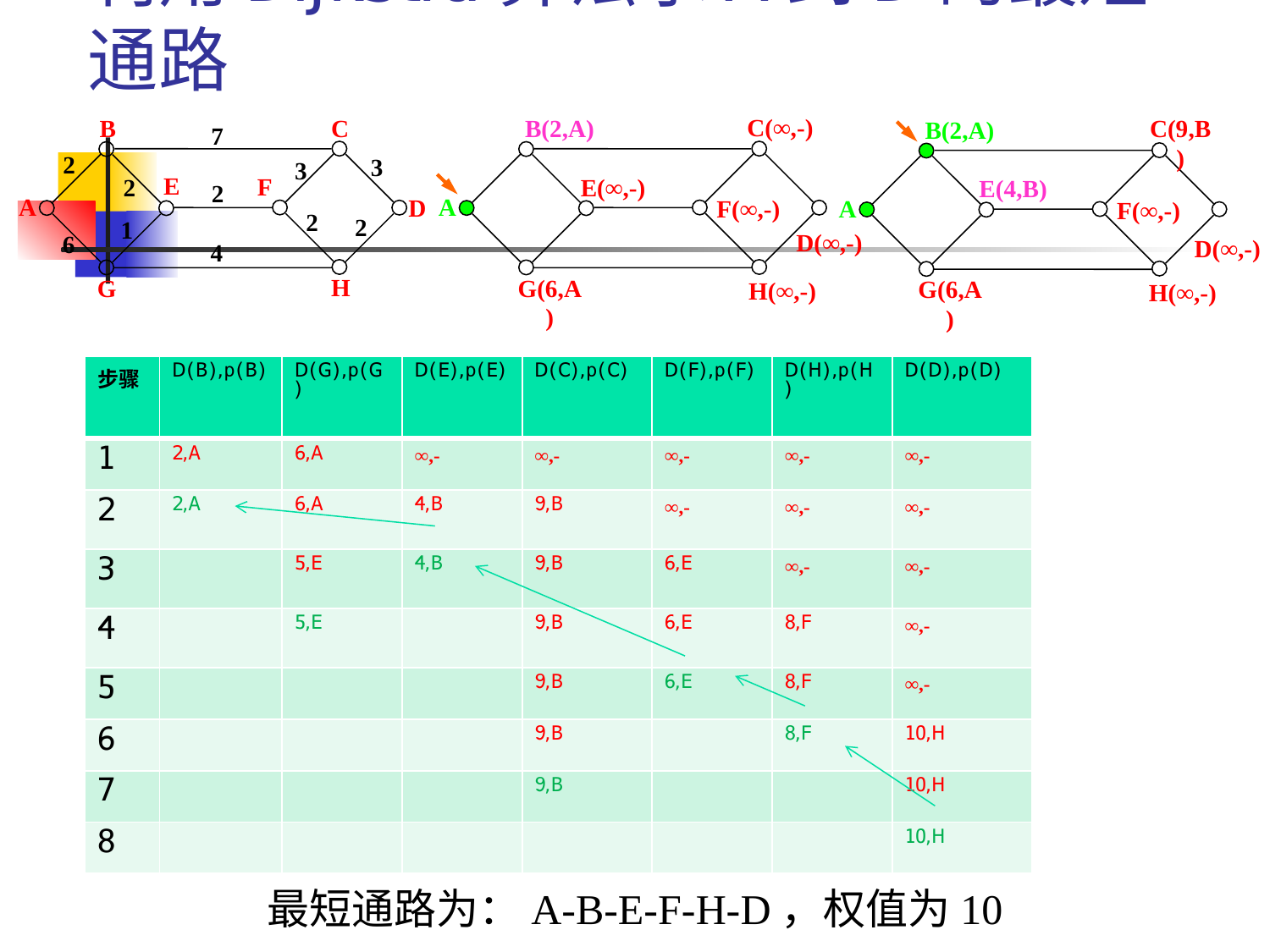

# 利用Dijkstra算法求A到D的最短通路
C(∞,-)
B
C
7

2
3

3
E
F
2
2
A
D

2

2

1
6
4

H
G
B(2,A)
C(9,B)
B(2,A)

E(∞,-)
E(4,B)

A
F(∞,-)
A
F(∞,-)

D(∞,-)
D(∞,-)

G(6,A)
G(6,A)
H(∞,-)
H(∞,-)
| 步骤 | D(B),p(B) | D(G),p(G) | D(E),p(E) | D(C),p(C) | D(F),p(F) | D(H),p(H) | D(D),p(D) |
| --- | --- | --- | --- | --- | --- | --- | --- |
| 1 | 2,A | 6,A | ∞,- | ∞,- | ∞,- | ∞,- | ∞,- |
| 2 | 2,A | 6,A | 4,B | 9,B | ∞,- | ∞,- | ∞,- |
| 3 |  | 5,E | 4,B | 9,B | 6,E | ∞,- | ∞,- |
| 4 |  | 5,E |  | 9,B | 6,E | 8,F | ∞,- |
| 5 |  |  |  | 9,B | 6,E | 8,F | ∞,- |
| 6 |  |  |  | 9,B |  | 8,F | 10,H |
| 7 |  |  |  | 9,B |  |  | 10,H |
| 8 |  |  |  |  |  |  | 10,H |
最短通路为：A-B-E-F-H-D，权值为10